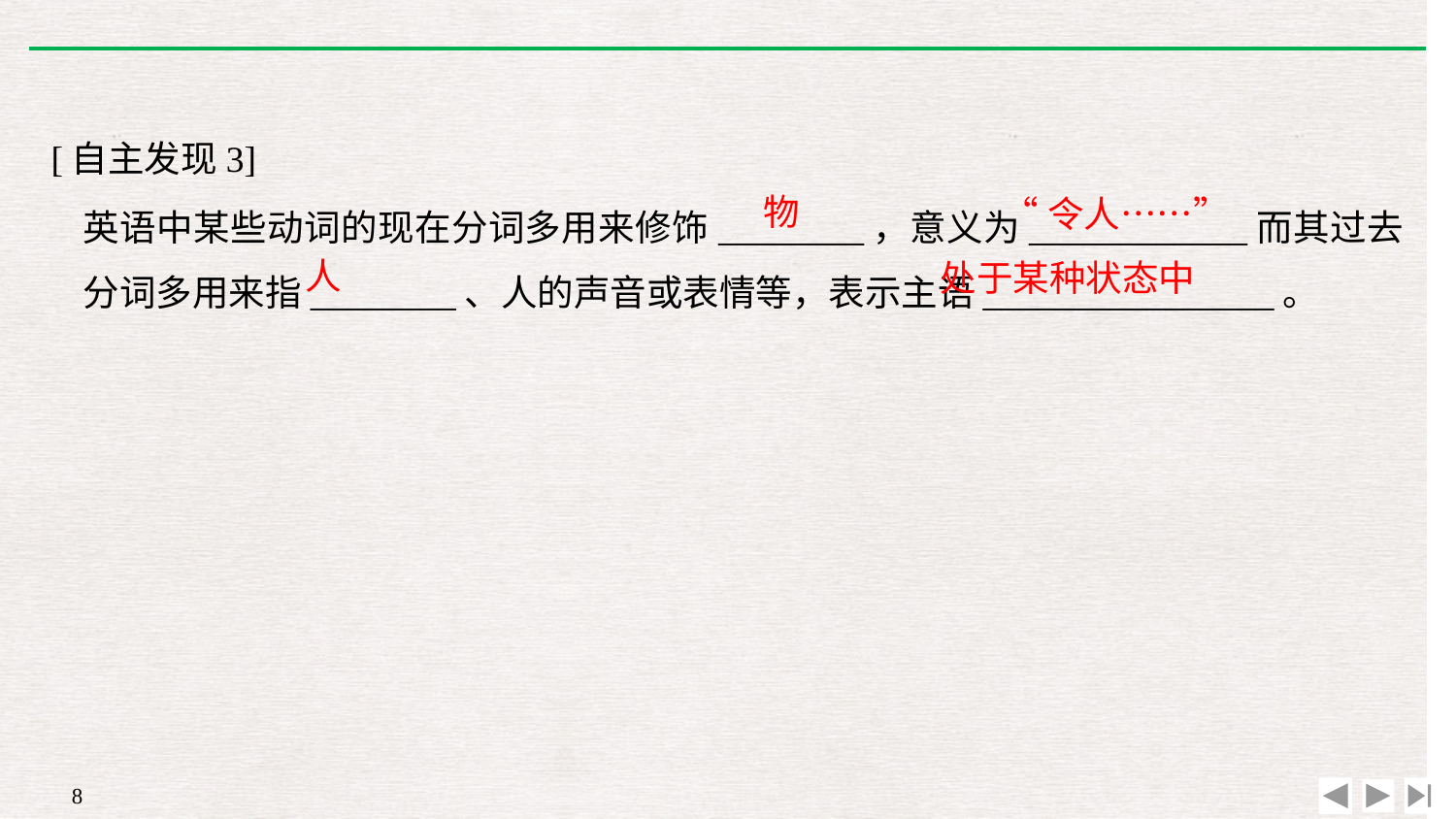

[自主发现3]
英语中某些动词的现在分词多用来修饰________，意义为____________而其过去分词多用来指________、人的声音或表情等，表示主语________________。
物
“令人……”
人
处于某种状态中